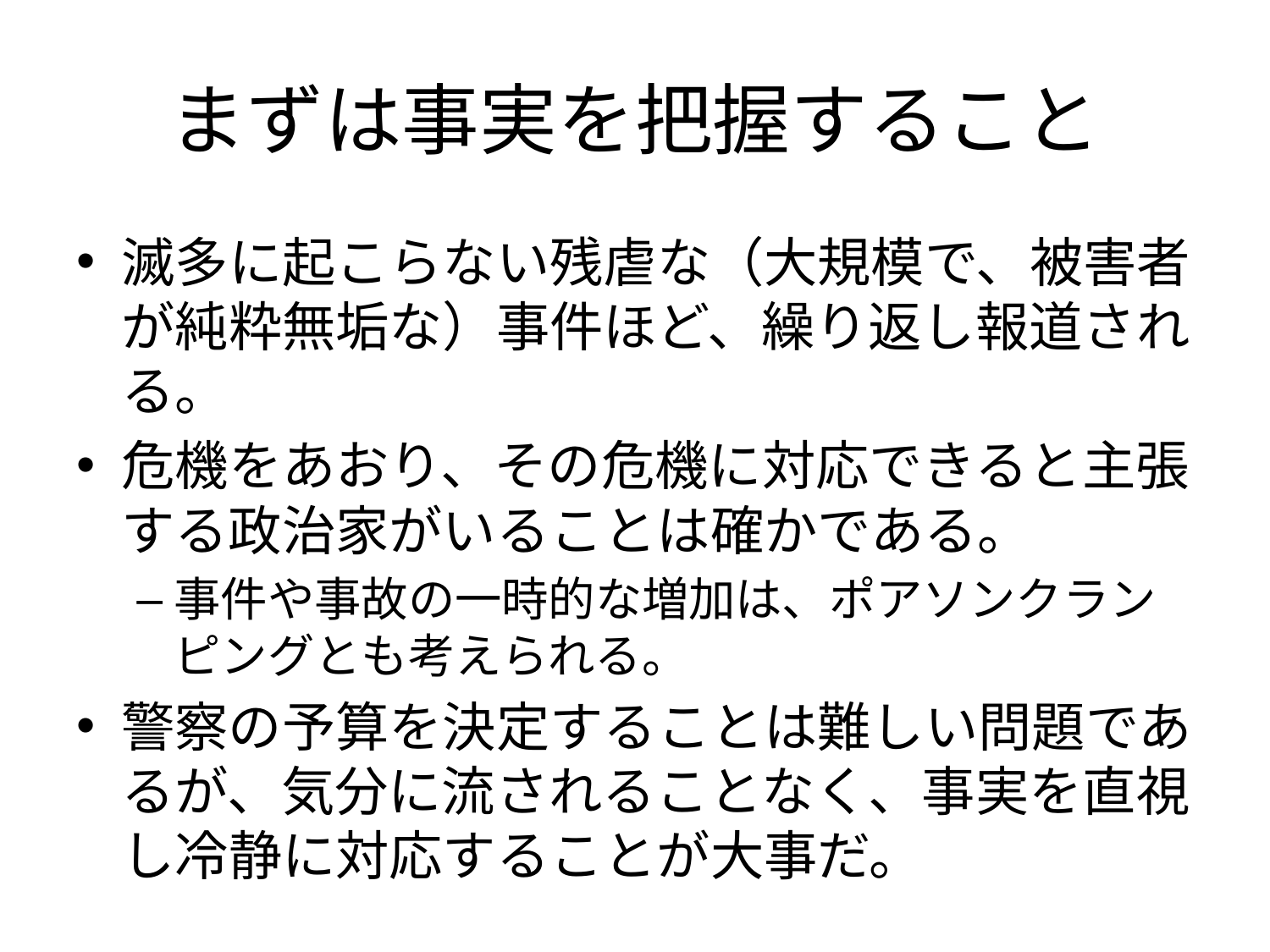

# まずは事実を把握すること
滅多に起こらない残虐な（大規模で、被害者が純粋無垢な）事件ほど、繰り返し報道される。
危機をあおり、その危機に対応できると主張する政治家がいることは確かである。
事件や事故の一時的な増加は、ポアソンクランピングとも考えられる。
警察の予算を決定することは難しい問題であるが、気分に流されることなく、事実を直視し冷静に対応することが大事だ。